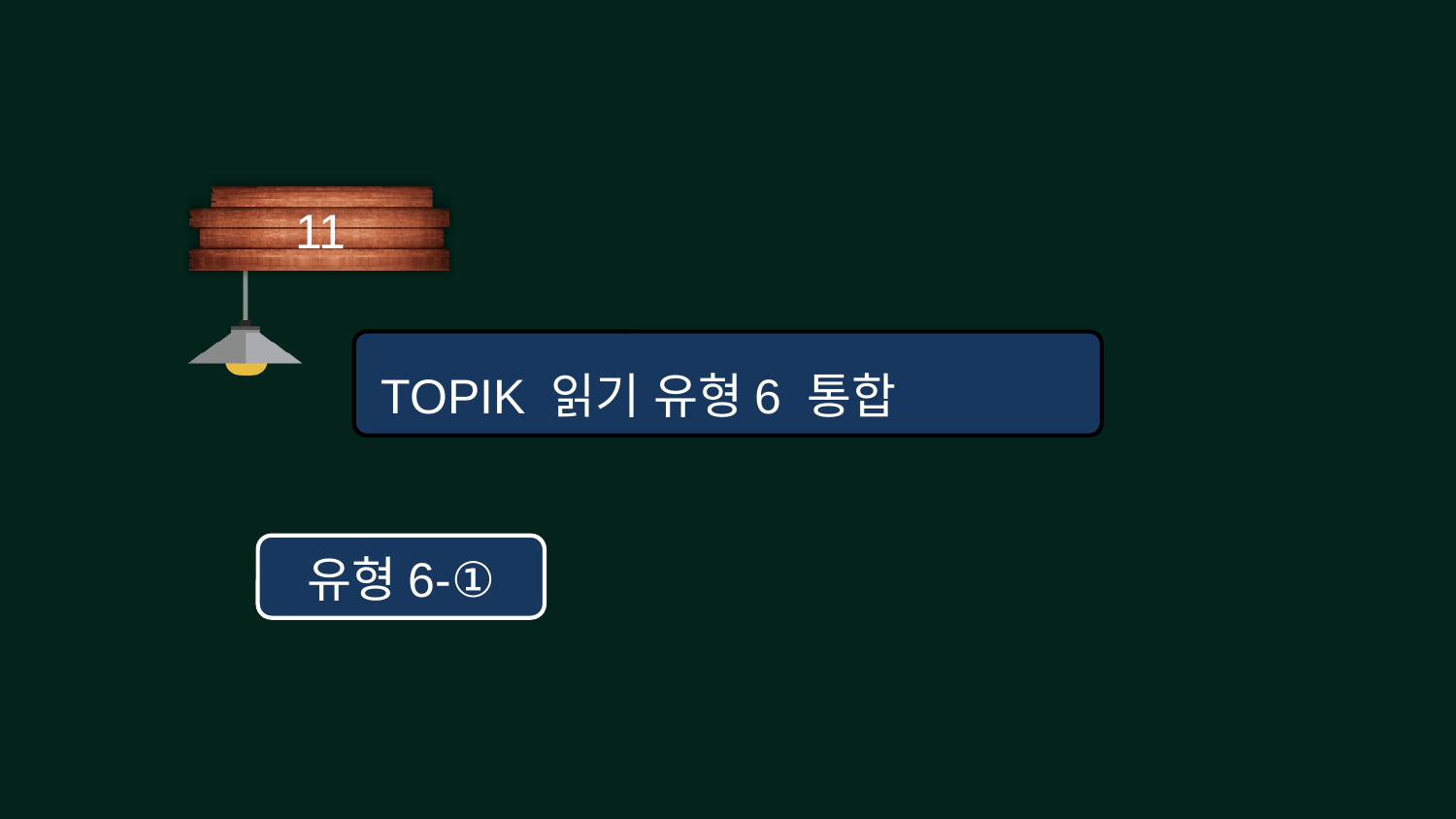

11
# TOPIK 읽기 유형6 통합
유형6-①